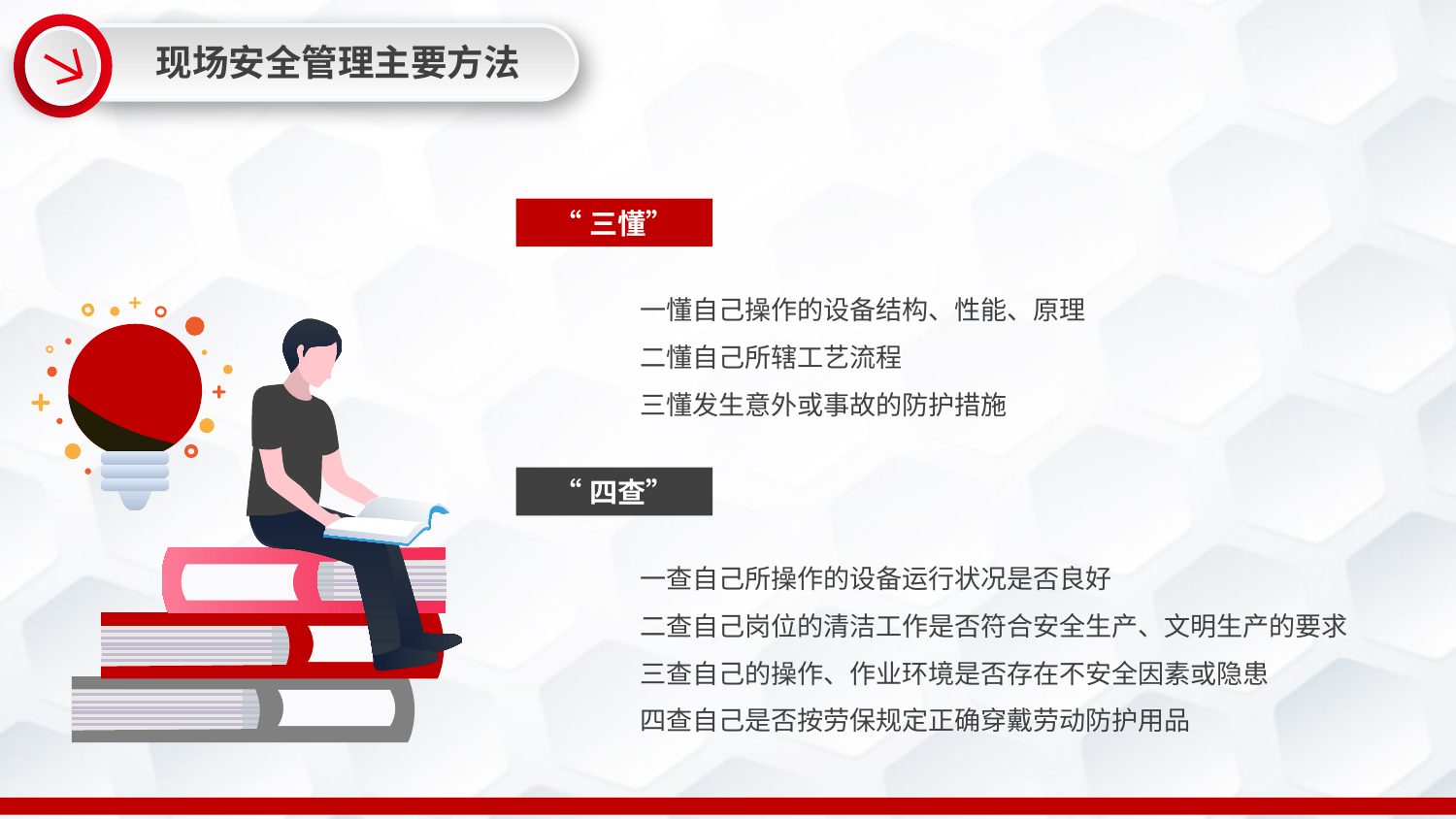

现场安全管理主要方法
“三懂”
一懂自己操作的设备结构、性能、原理
二懂自己所辖工艺流程
三懂发生意外或事故的防护措施

“四查”
一查自己所操作的设备运行状况是否良好
二查自己岗位的清洁工作是否符合安全生产、文明生产的要求
三查自己的操作、作业环境是否存在不安全因素或隐患
四查自己是否按劳保规定正确穿戴劳动防护用品